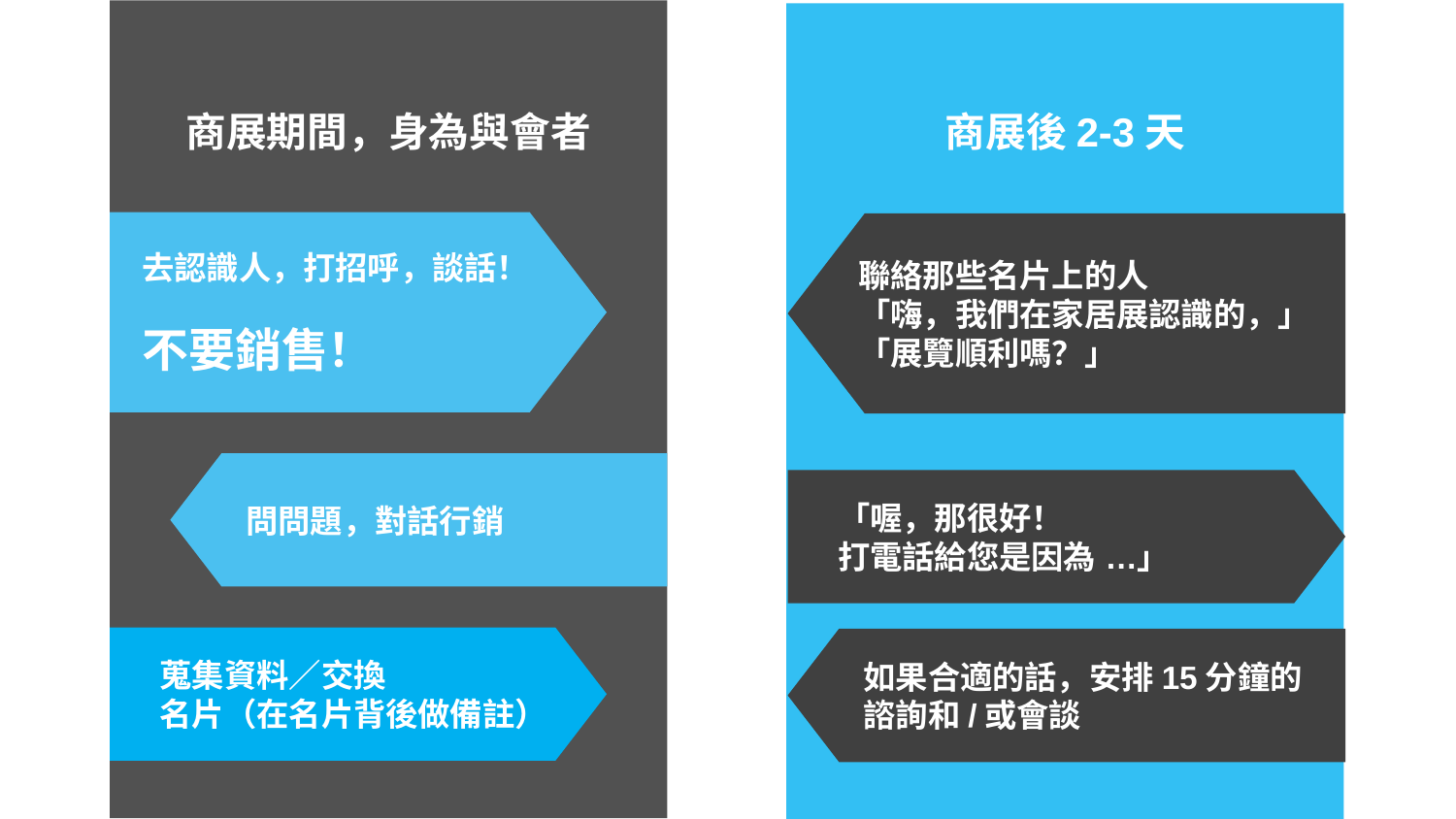

商展期間，身為與會者
商展後2-3天
去認識人，打招呼，談話！

不要銷售！
聯絡那些名片上的人
「嗨，我們在家居展認識的，」 「展覽順利嗎？」
問問題，對話行銷
「喔，那很好！
打電話給您是因為 …」
蒐集資料／交換
名片（在名片背後做備註）
如果合適的話，安排15分鐘的諮詢和/或會談